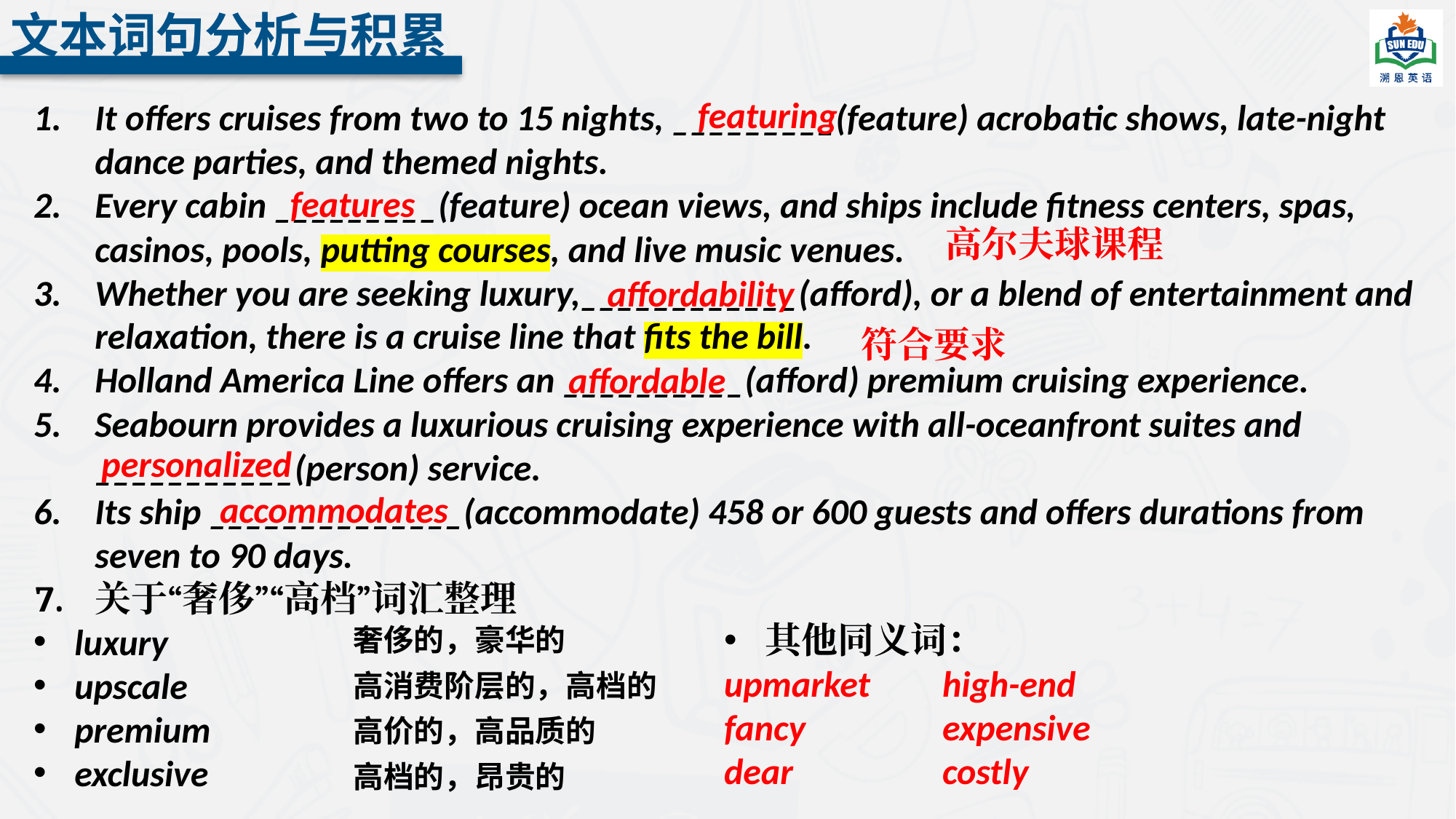

文本词句分析与积累

featuring
It offers cruises from two to 15 nights, _________(feature) acrobatic shows, late-night dance parties, and themed nights.
Every cabin _________(feature) ocean views, and ships include fitness centers, spas, casinos, pools, putting courses, and live music venues.
Whether you are seeking luxury,____________(afford), or a blend of entertainment and relaxation, there is a cruise line that fits the bill.
Holland America Line offers an __________(afford) premium cruising experience.
Seabourn provides a luxurious cruising experience with all-oceanfront suites and ___________(person) service.
Its ship ______________(accommodate) 458 or 600 guests and offers durations from seven to 90 days.
关于“奢侈”“高档”词汇整理
luxury
upscale
premium
exclusive
features
高尔夫球课程
affordability
符合要求
affordable
personalized
accommodates
其他同义词：
upmarket	high-end
fancy 		expensive
dear		costly
奢侈的，豪华的
高消费阶层的，高档的
高价的，高品质的
高档的，昂贵的